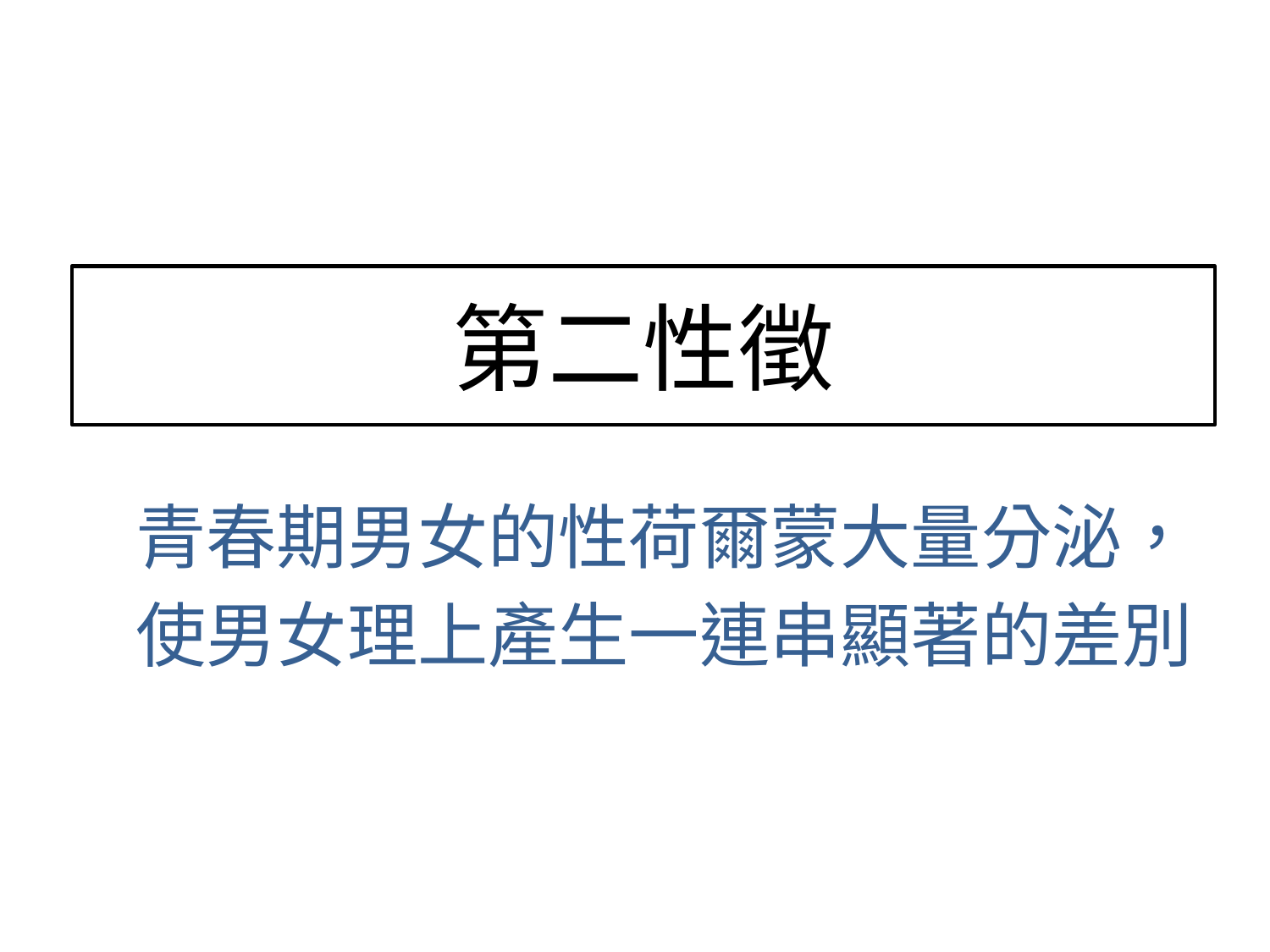

# 第二性徵
青春期男女的性荷爾蒙大量分泌，
使男女理上產生一連串顯著的差別